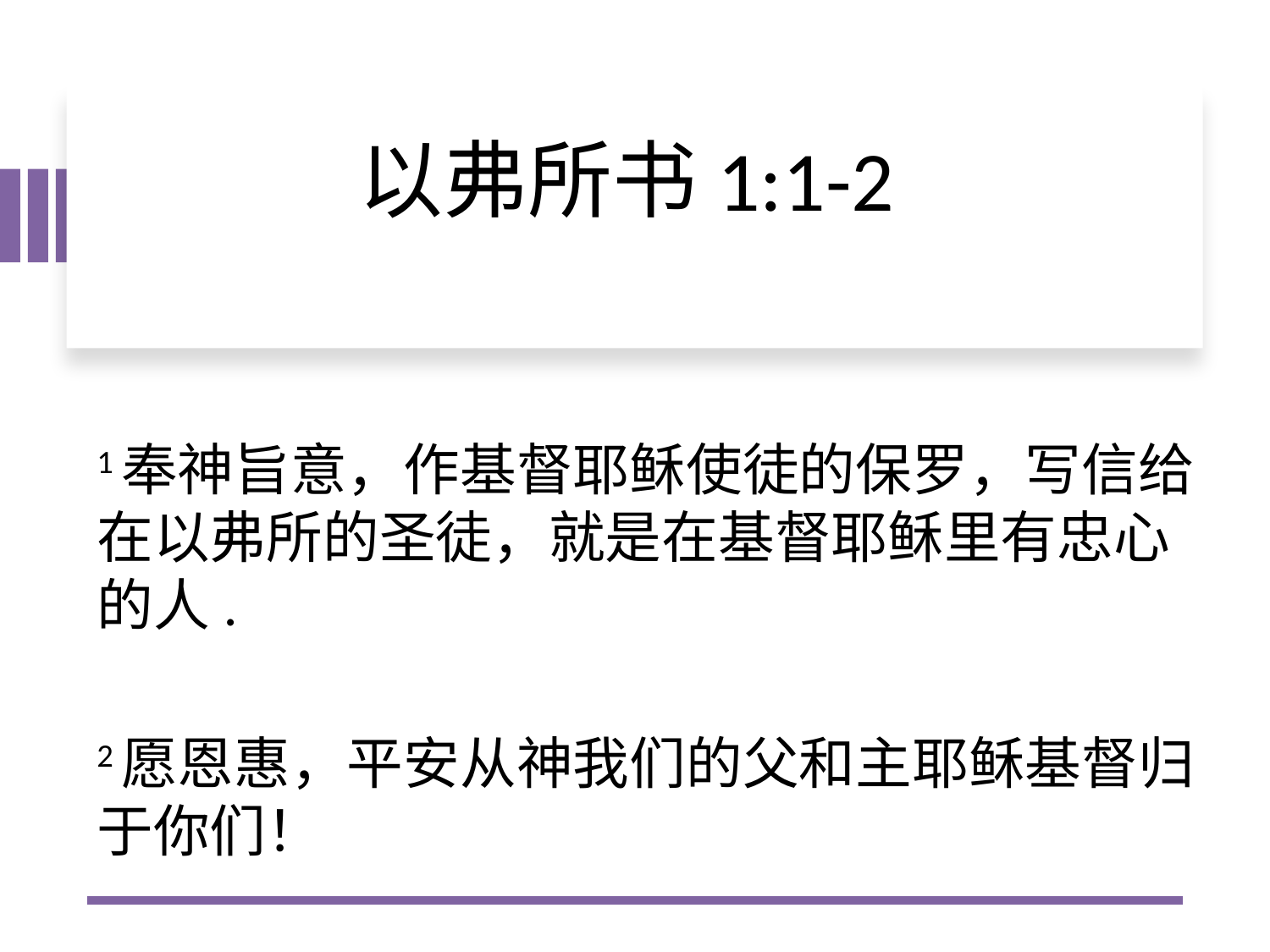

# 以弗所书1:1-2

1奉神旨意，作基督耶稣使徒的保罗，写信给在以弗所的圣徒，就是在基督耶稣里有忠心的人.

2愿恩惠，平安从神我们的父和主耶稣基督归于你们！